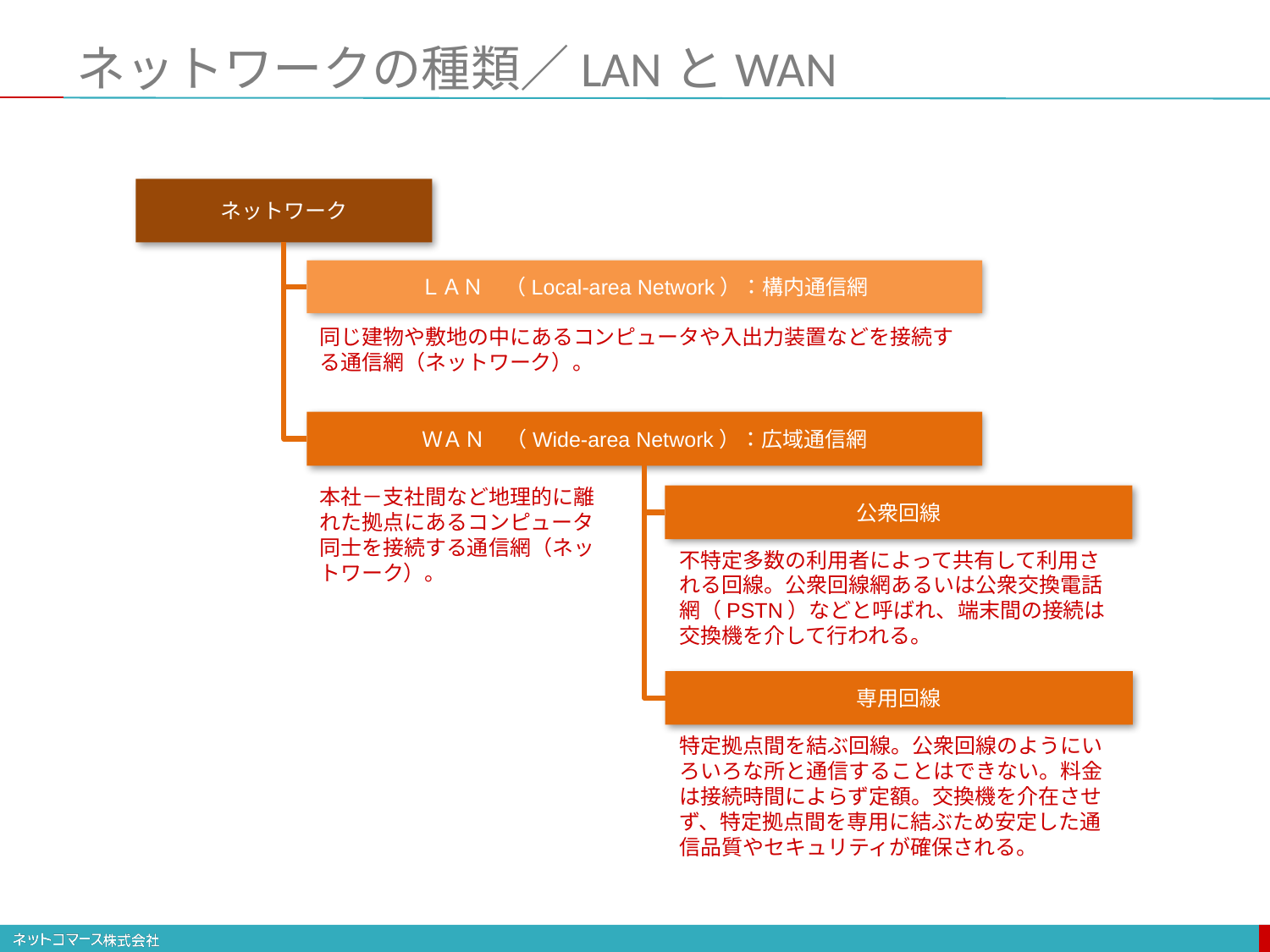

# ネットワークの種類／LANとWAN
ネットワーク
ＬＡＮ　（Local-area Network）：構内通信網
同じ建物や敷地の中にあるコンピュータや入出力装置などを接続する通信網（ネットワーク）。
ＷＡＮ　（Wide-area Network）：広域通信網
本社－支社間など地理的に離れた拠点にあるコンピュータ同士を接続する通信網（ネットワーク）。
公衆回線
不特定多数の利用者によって共有して利用される回線。公衆回線網あるいは公衆交換電話網（PSTN）などと呼ばれ、端末間の接続は交換機を介して行われる。
専用回線
特定拠点間を結ぶ回線。公衆回線のようにいろいろな所と通信することはできない。料金は接続時間によらず定額。交換機を介在させず、特定拠点間を専用に結ぶため安定した通信品質やセキュリティが確保される。